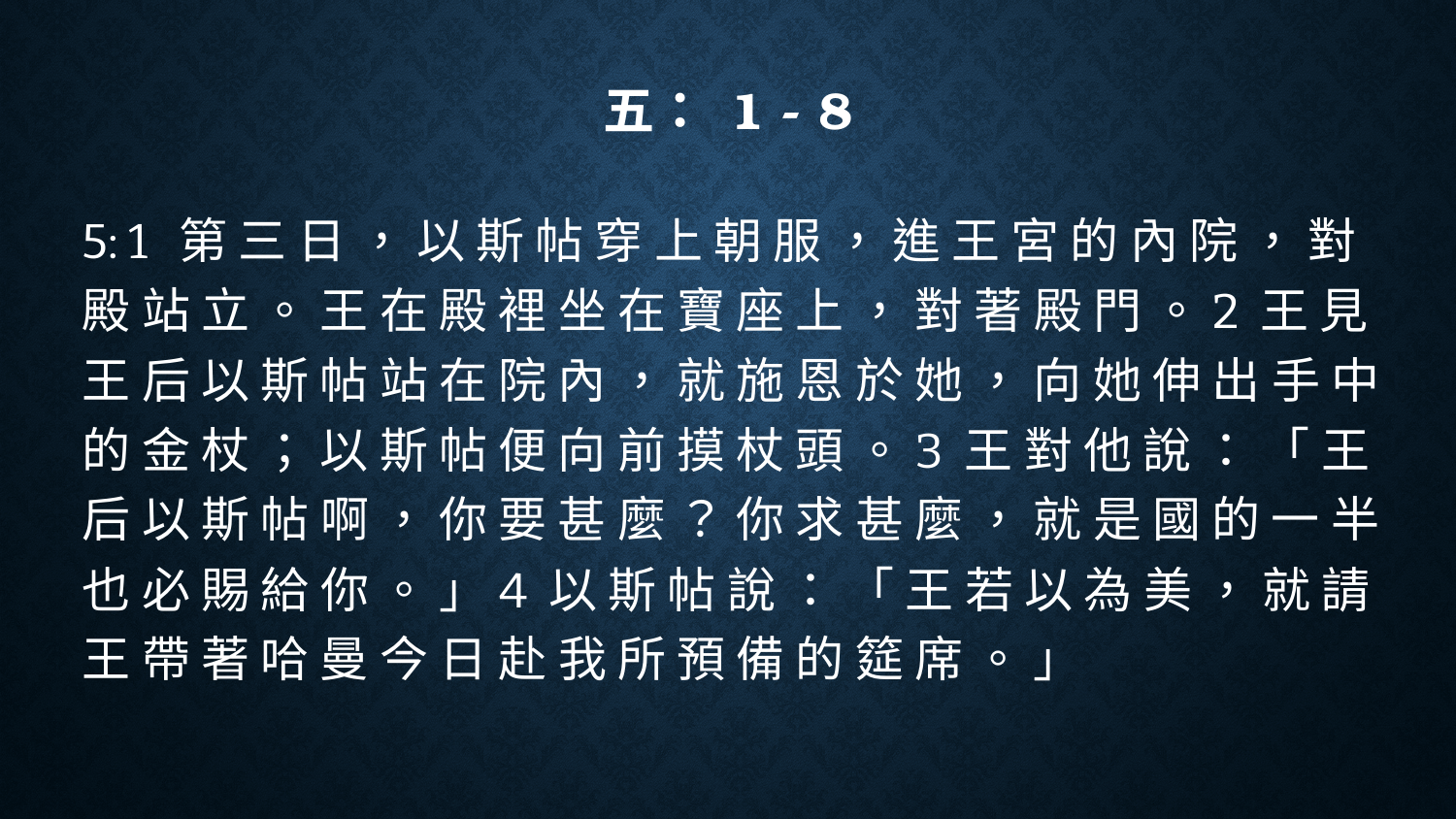

# 五： 1 - 8
5: 1  第 三 日 ， 以 斯 帖 穿 上 朝 服 ， 進 王 宮 的 內 院 ， 對 殿 站 立 。 王 在 殿 裡 坐 在 寶 座 上 ， 對 著 殿 門 。2 王 見 王 后 以 斯 帖 站 在 院 內 ， 就 施 恩 於 她 ， 向 她 伸 出 手 中 的 金 杖 ； 以 斯 帖 便 向 前 摸 杖 頭 。3 王 對 他 說 ： 「 王 后 以 斯 帖 啊 ， 你 要 甚 麼 ？ 你 求 甚 麼 ， 就 是 國 的 一 半 也 必 賜 給 你 。 」4 以 斯 帖 說 ： 「 王 若 以 為 美 ， 就 請 王 帶 著 哈 曼 今 日 赴 我 所 預 備 的 筵 席 。 」